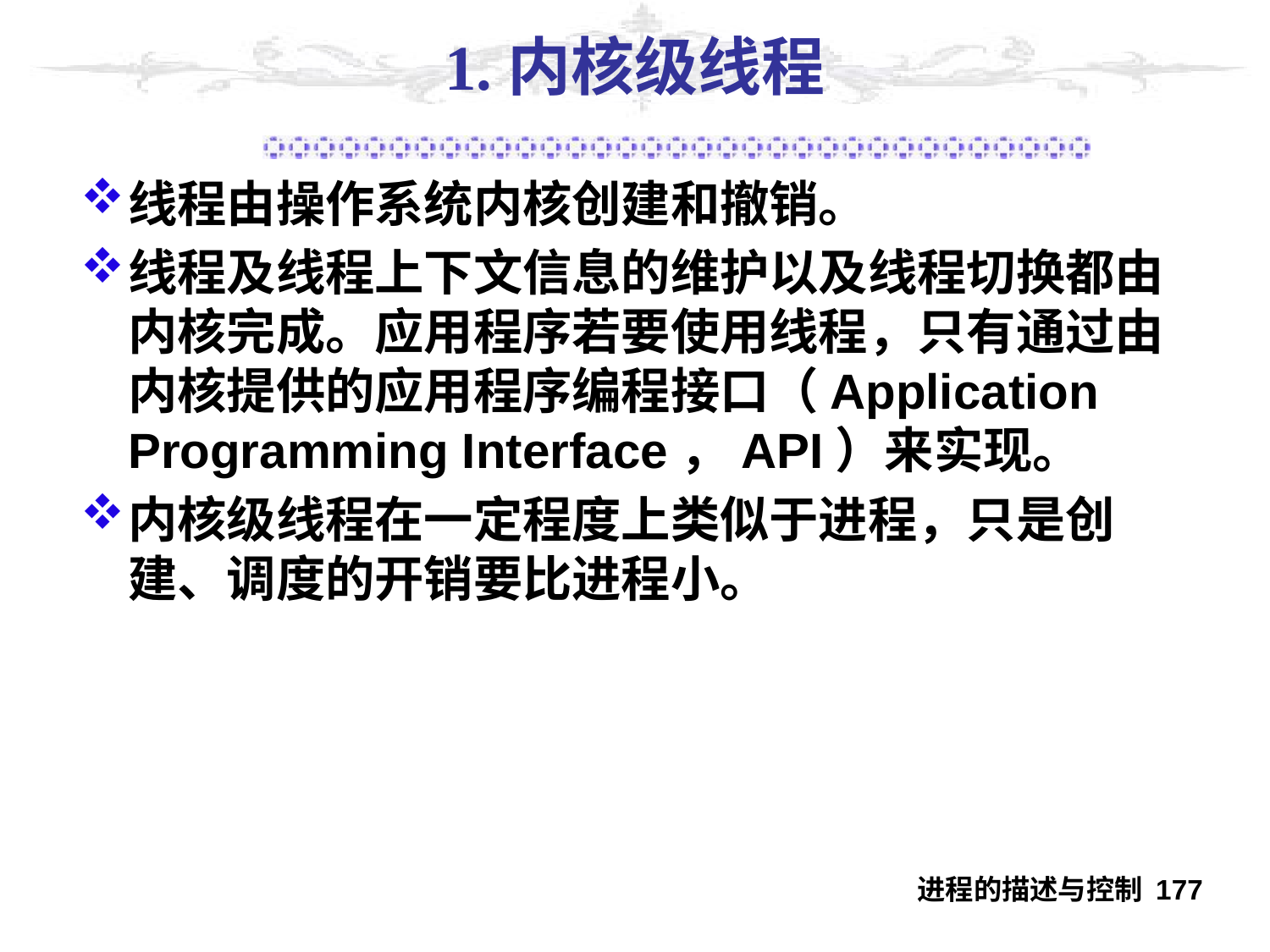

# 1.内核级线程
线程由操作系统内核创建和撤销。
线程及线程上下文信息的维护以及线程切换都由内核完成。应用程序若要使用线程，只有通过由内核提供的应用程序编程接口（Application Programming Interface，API）来实现。
内核级线程在一定程度上类似于进程，只是创建、调度的开销要比进程小。